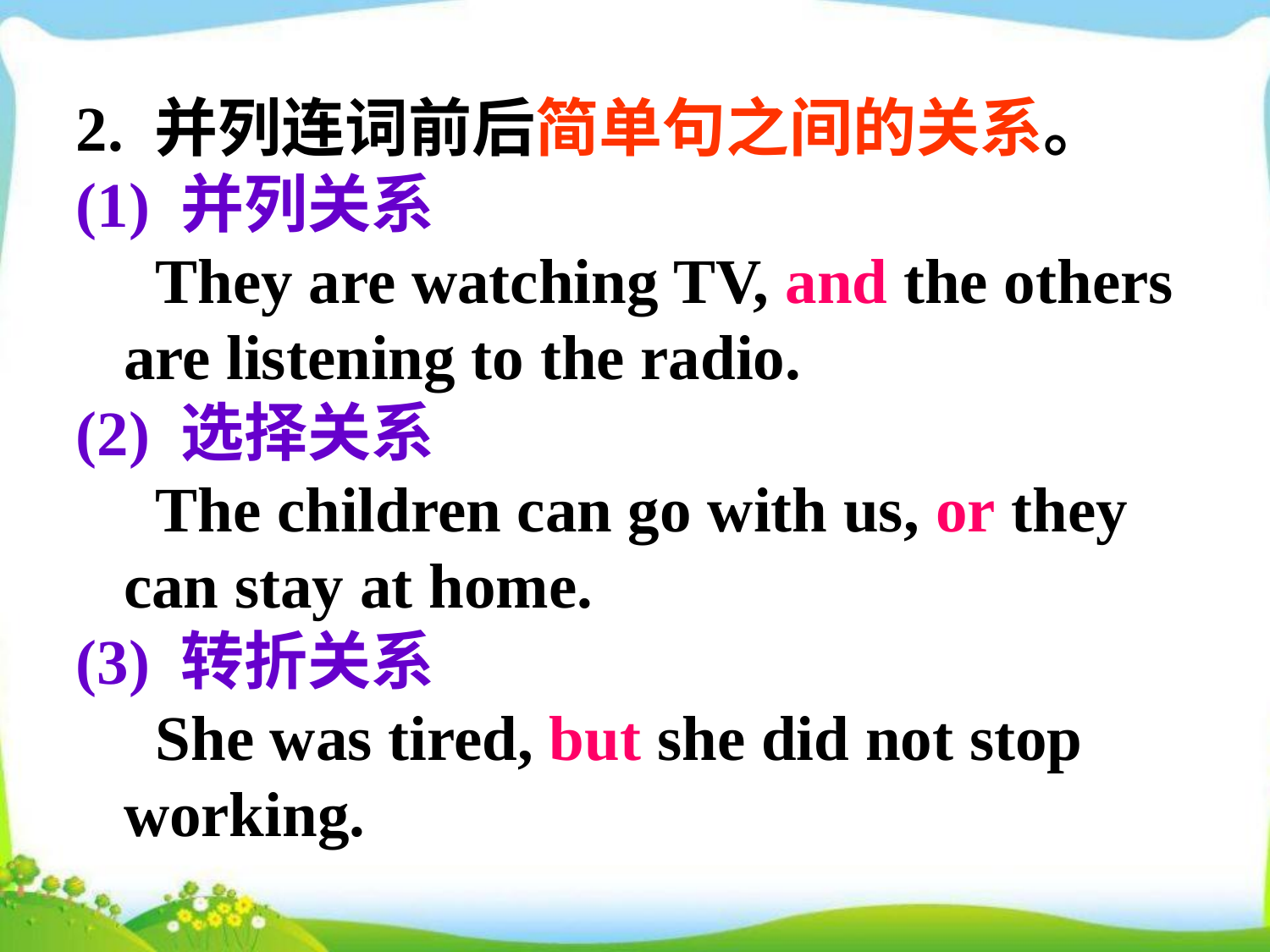

2. 并列连词前后简单句之间的关系。
(1) 并列关系
     They are watching TV, and the others are listening to the radio.
(2) 选择关系
     The children can go with us, or they can stay at home.
(3) 转折关系
     She was tired, but she did not stop working.